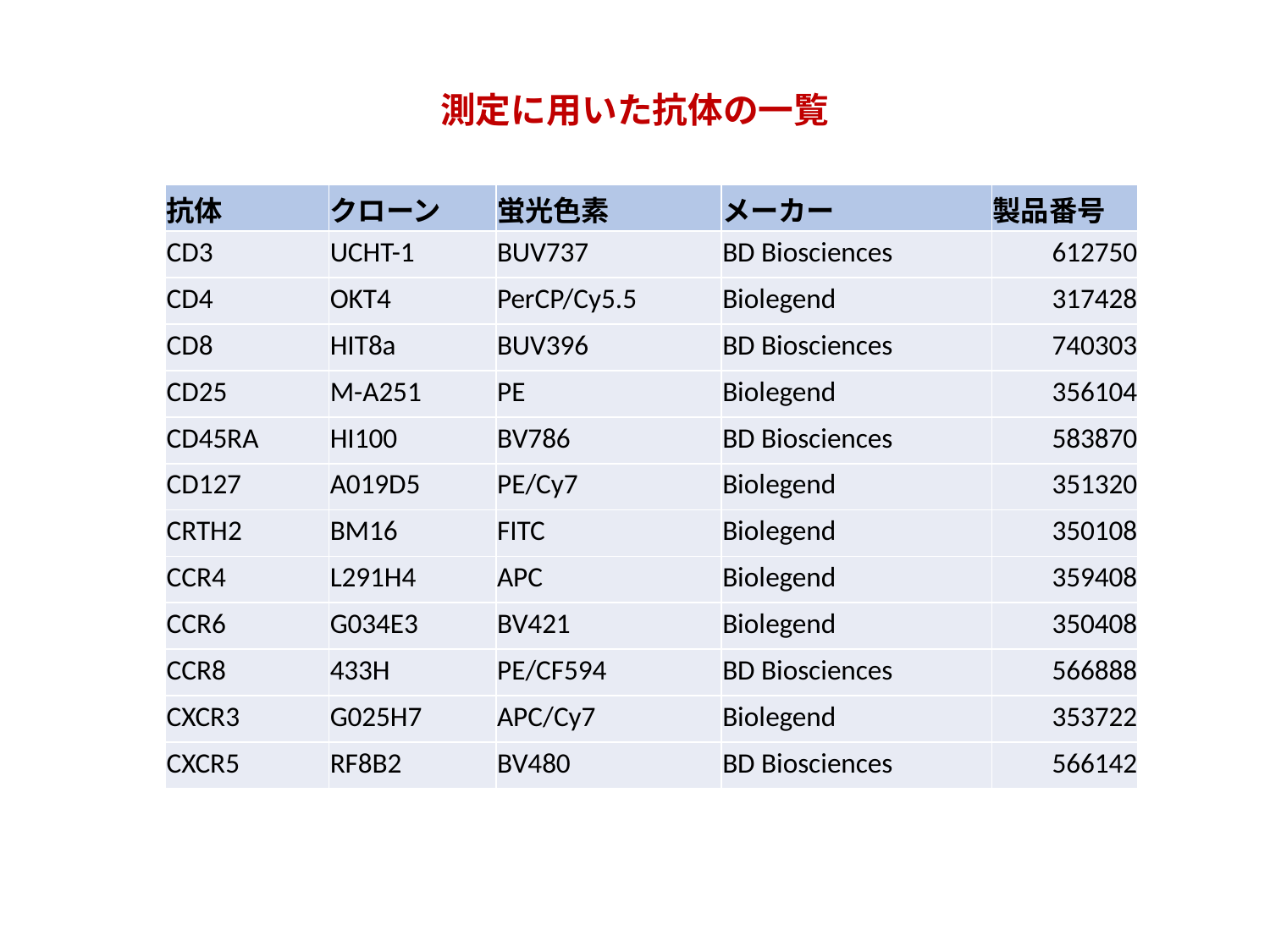

測定に用いた抗体の一覧
| 抗体 | クローン | 蛍光色素 | メーカー | 製品番号 |
| --- | --- | --- | --- | --- |
| CD3 | UCHT-1 | BUV737 | BD Biosciences | 612750 |
| CD4 | OKT4 | PerCP/Cy5.5 | Biolegend | 317428 |
| CD8 | HIT8a | BUV396 | BD Biosciences | 740303 |
| CD25 | M-A251 | PE | Biolegend | 356104 |
| CD45RA | HI100 | BV786 | BD Biosciences | 583870 |
| CD127 | A019D5 | PE/Cy7 | Biolegend | 351320 |
| CRTH2 | BM16 | FITC | Biolegend | 350108 |
| CCR4 | L291H4 | APC | Biolegend | 359408 |
| CCR6 | G034E3 | BV421 | Biolegend | 350408 |
| CCR8 | 433H | PE/CF594 | BD Biosciences | 566888 |
| CXCR3 | G025H7 | APC/Cy7 | Biolegend | 353722 |
| CXCR5 | RF8B2 | BV480 | BD Biosciences | 566142 |